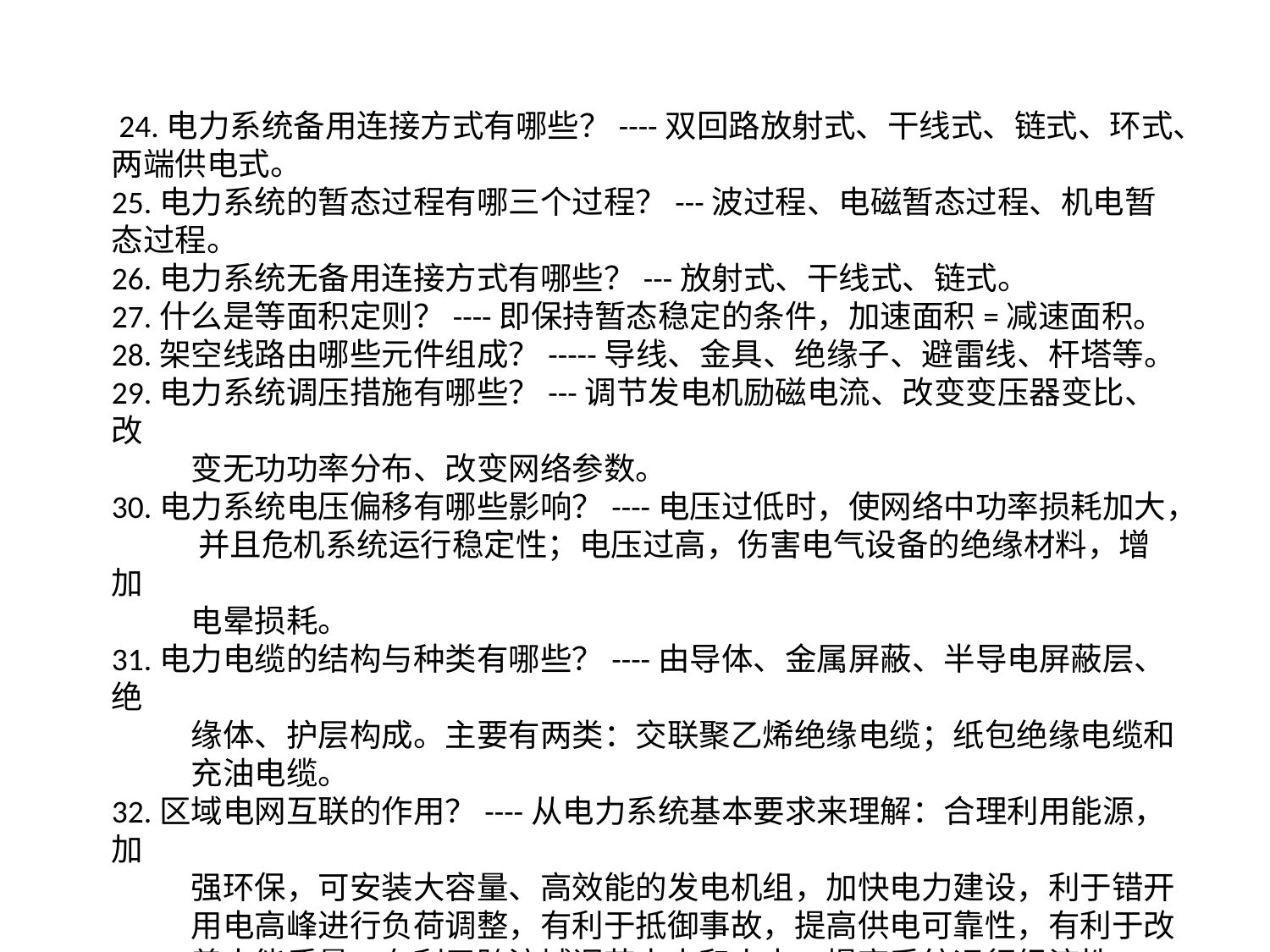

24.电力系统备用连接方式有哪些？----双回路放射式、干线式、链式、环式、两端供电式。
25.电力系统的暂态过程有哪三个过程？---波过程、电磁暂态过程、机电暂态过程。
26.电力系统无备用连接方式有哪些？---放射式、干线式、链式。
27.什么是等面积定则？----即保持暂态稳定的条件，加速面积=减速面积。
28.架空线路由哪些元件组成？-----导线、金具、绝缘子、避雷线、杆塔等。
29.电力系统调压措施有哪些？---调节发电机励磁电流、改变变压器变比、改
          变无功功率分布、改变网络参数。
30.电力系统电压偏移有哪些影响？----电压过低时，使网络中功率损耗加大，
           并且危机系统运行稳定性；电压过高，伤害电气设备的绝缘材料，增加
          电晕损耗。
31.电力电缆的结构与种类有哪些？----由导体、金属屏蔽、半导电屏蔽层、绝
          缘体、护层构成。主要有两类：交联聚乙烯绝缘电缆；纸包绝缘电缆和
          充油电缆。
32.区域电网互联的作用？----从电力系统基本要求来理解：合理利用能源，加
          强环保，可安装大容量、高效能的发电机组，加快电力建设，利于错开
          用电高峰进行负荷调整，有利于抵御事故，提高供电可靠性，有利于改
          善电能质量，有利于跨流域调节水电和火电，提高系统运行经济性。